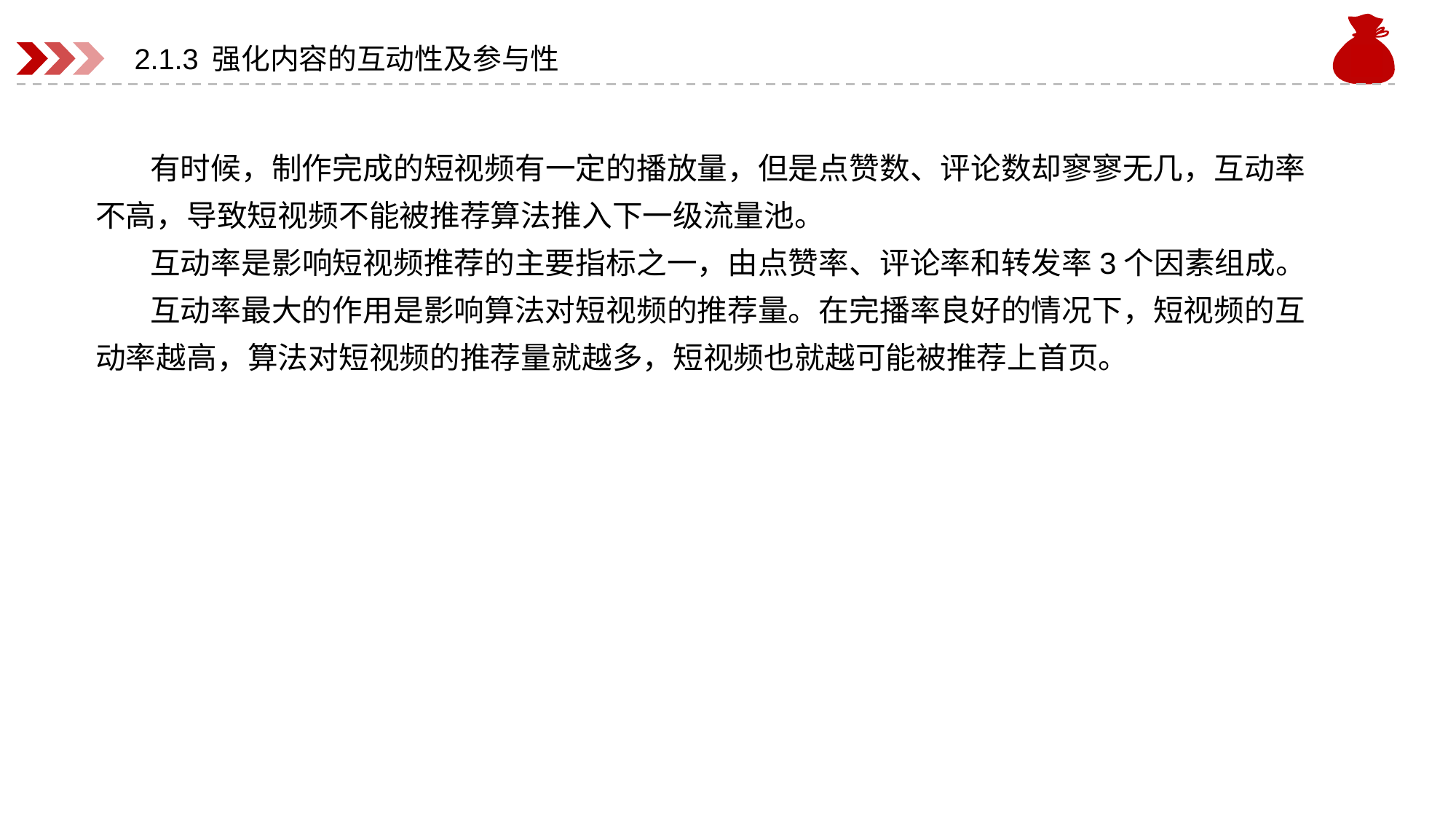

# 2.1.3 强化内容的互动性及参与性
9
有时候，制作完成的短视频有一定的播放量，但是点赞数、评论数却寥寥无几，互动率不高，导致短视频不能被推荐算法推入下一级流量池。
互动率是影响短视频推荐的主要指标之一，由点赞率、评论率和转发率3个因素组成。
互动率最大的作用是影响算法对短视频的推荐量。在完播率良好的情况下，短视频的互动率越高，算法对短视频的推荐量就越多，短视频也就越可能被推荐上首页。